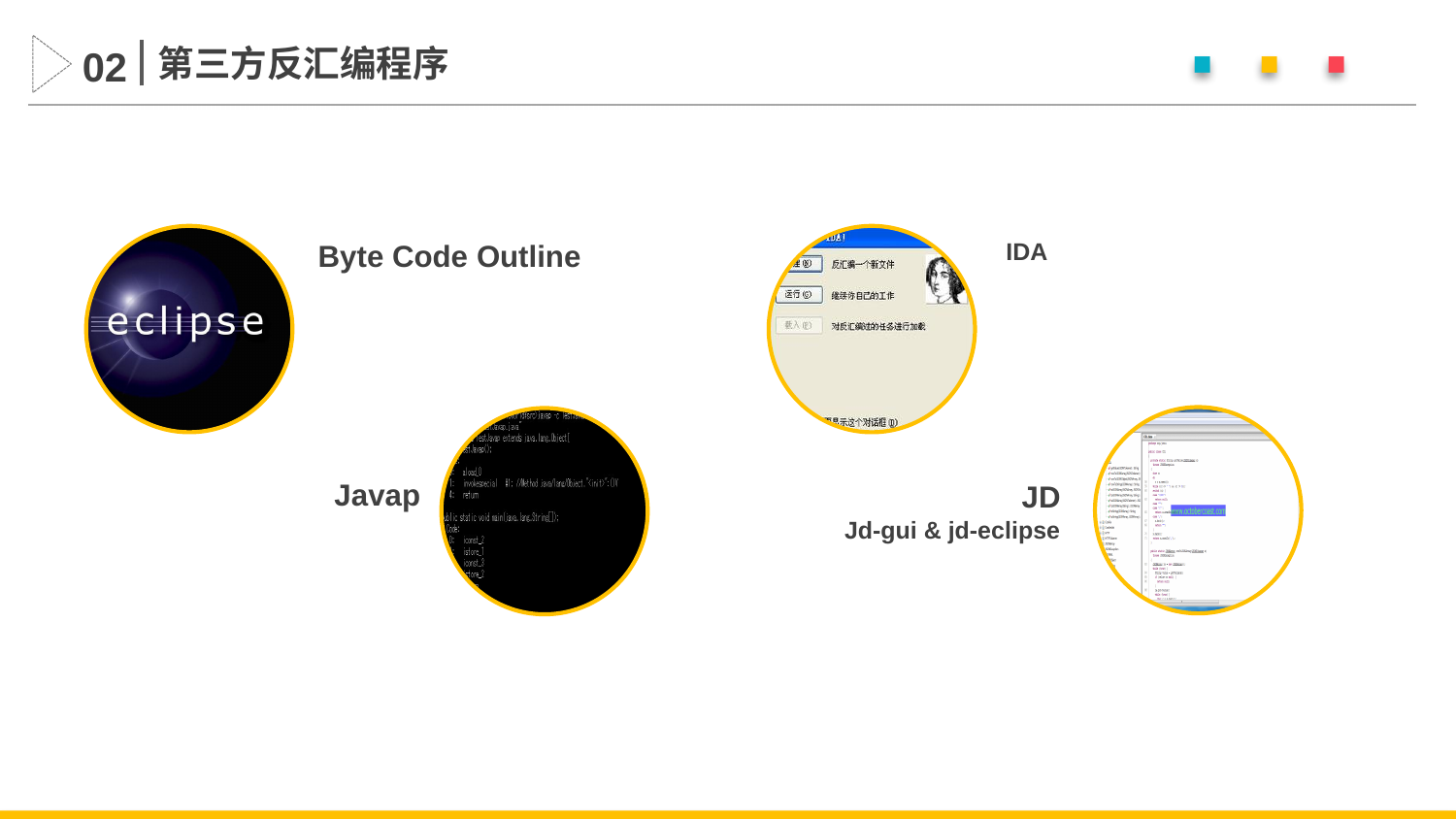

· · ·
第三方反汇编程序
02

Byte Code Outline
IDA

Javap
JD
Jd-gui & jd-eclipse